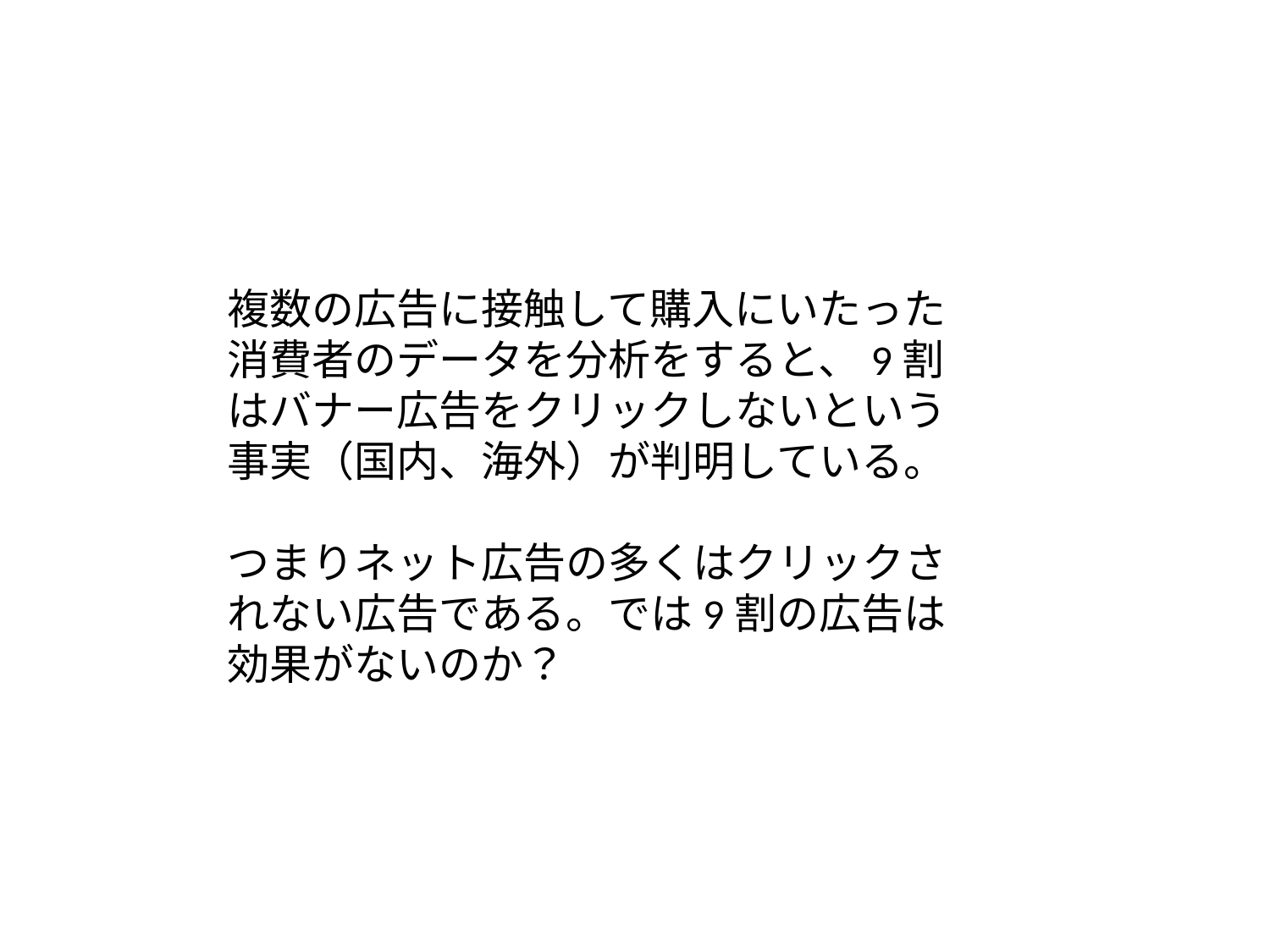

複数の広告に接触して購入にいたった消費者のデータを分析をすると、9割はバナー広告をクリックしないという事実（国内、海外）が判明している。

つまりネット広告の多くはクリックされない広告である。では9割の広告は効果がないのか？